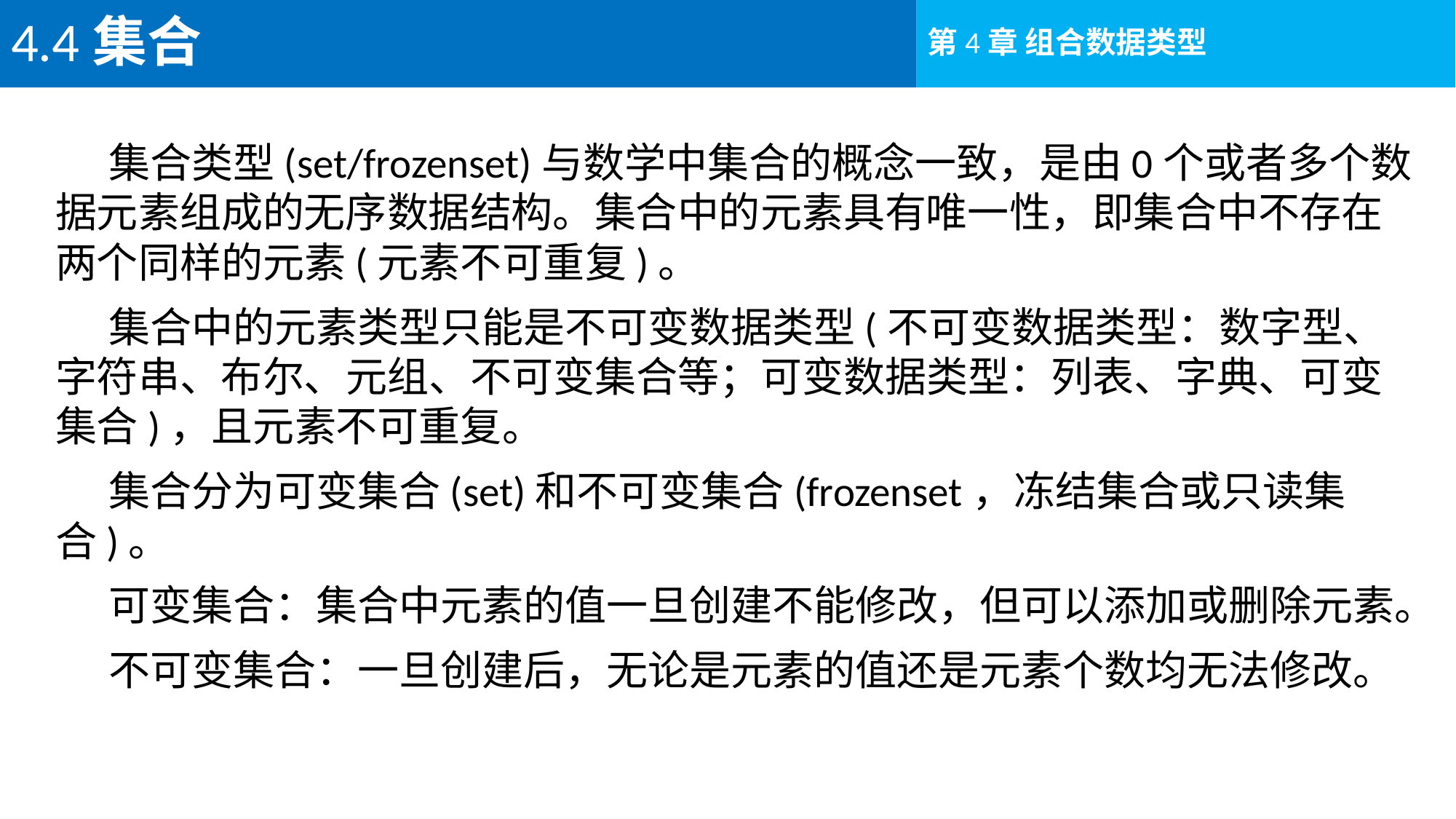

# 4.4集合
集合类型(set/frozenset)与数学中集合的概念一致，是由0个或者多个数据元素组成的无序数据结构。集合中的元素具有唯一性，即集合中不存在两个同样的元素(元素不可重复)。
集合中的元素类型只能是不可变数据类型(不可变数据类型：数字型、字符串、布尔、元组、不可变集合等；可变数据类型：列表、字典、可变集合)，且元素不可重复。
集合分为可变集合(set)和不可变集合(frozenset，冻结集合或只读集合)。
可变集合：集合中元素的值一旦创建不能修改，但可以添加或删除元素。
不可变集合：一旦创建后，无论是元素的值还是元素个数均无法修改。